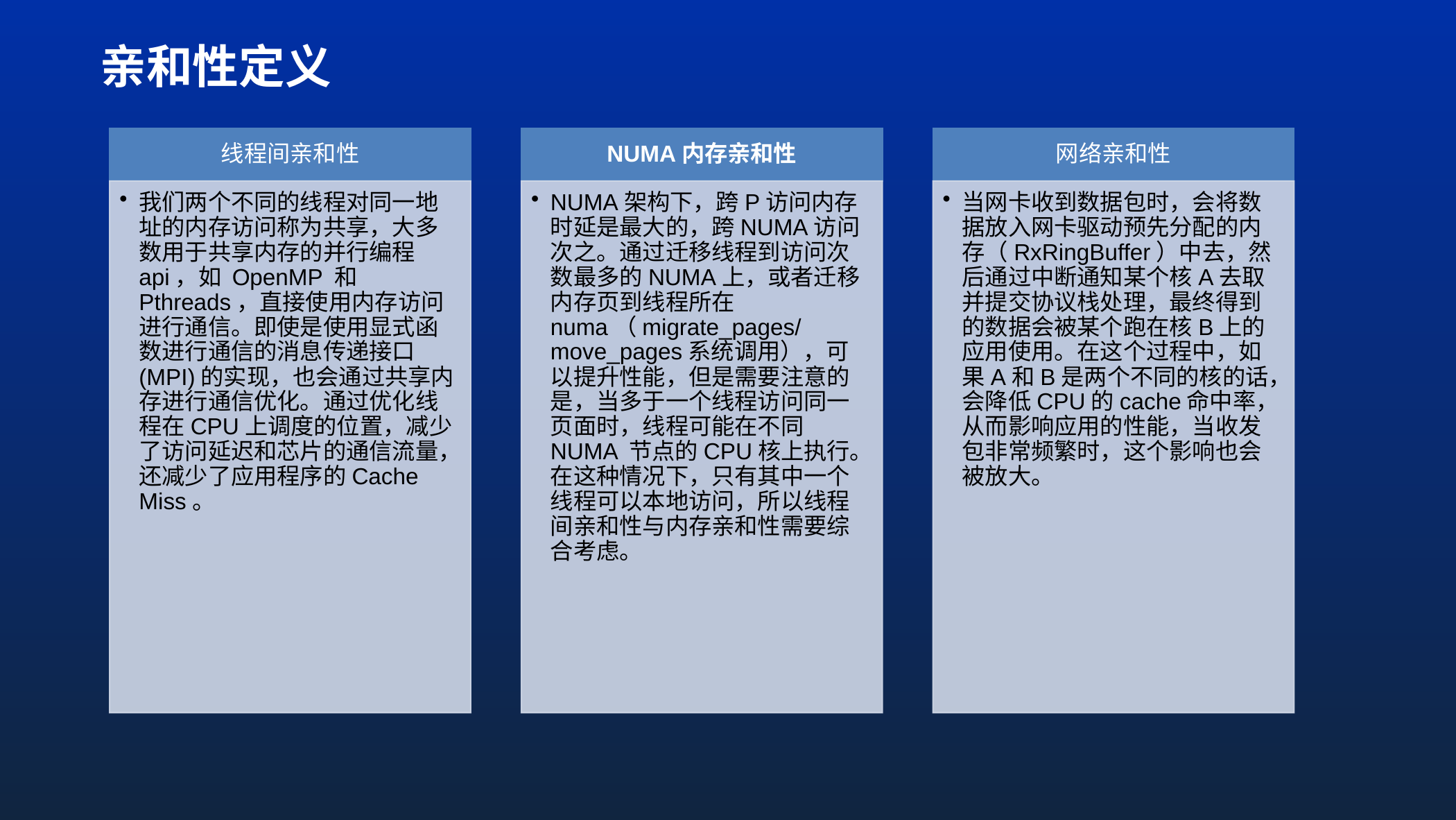

# 亲和性定义
线程间亲和性
我们两个不同的线程对同一地址的内存访问称为共享，大多数用于共享内存的并行编程 api，如 OpenMP 和 Pthreads，直接使用内存访问进行通信。即使是使用显式函数进行通信的消息传递接口(MPI)的实现，也会通过共享内存进行通信优化。通过优化线程在CPU上调度的位置，减少了访问延迟和芯片的通信流量，还减少了应用程序的Cache Miss。
NUMA内存亲和性
NUMA架构下，跨P访问内存时延是最大的，跨NUMA访问次之。通过迁移线程到访问次数最多的NUMA上，或者迁移内存页到线程所在numa（migrate_pages/move_pages系统调用），可以提升性能，但是需要注意的是，当多于一个线程访问同一页面时，线程可能在不同 NUMA 节点的CPU核上执行。在这种情况下，只有其中一个线程可以本地访问，所以线程间亲和性与内存亲和性需要综合考虑。
网络亲和性
当网卡收到数据包时，会将数据放入网卡驱动预先分配的内存（RxRingBuffer）中去，然后通过中断通知某个核A去取并提交协议栈处理，最终得到的数据会被某个跑在核B上的应用使用。在这个过程中，如果A和B是两个不同的核的话，会降低CPU的cache命中率，从而影响应用的性能，当收发包非常频繁时，这个影响也会被放大。